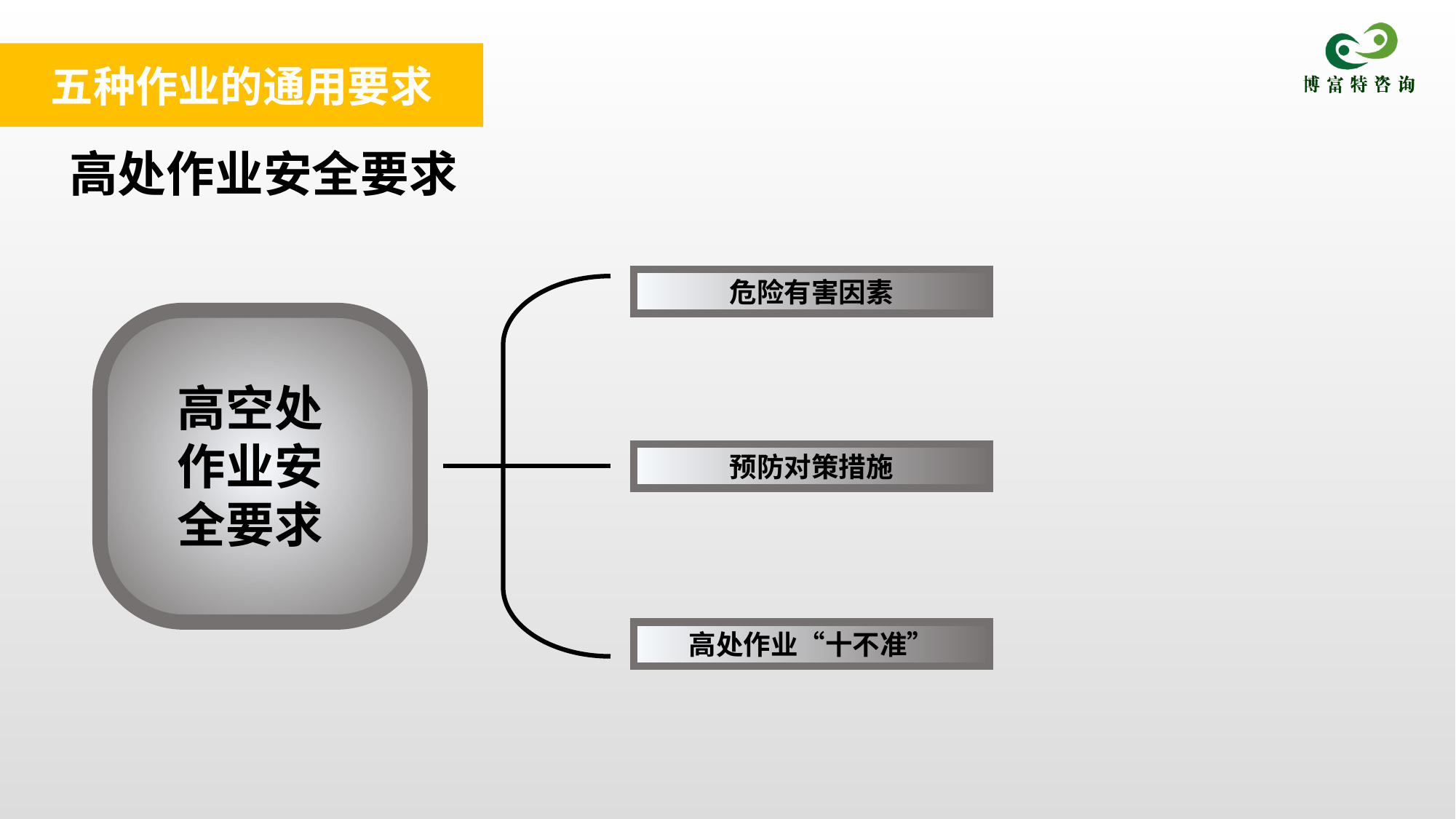

五种作业的通用要求
高处作业安全要求
危险有害因素

高空处作业安全要求
预防对策措施
高处作业“十不准”